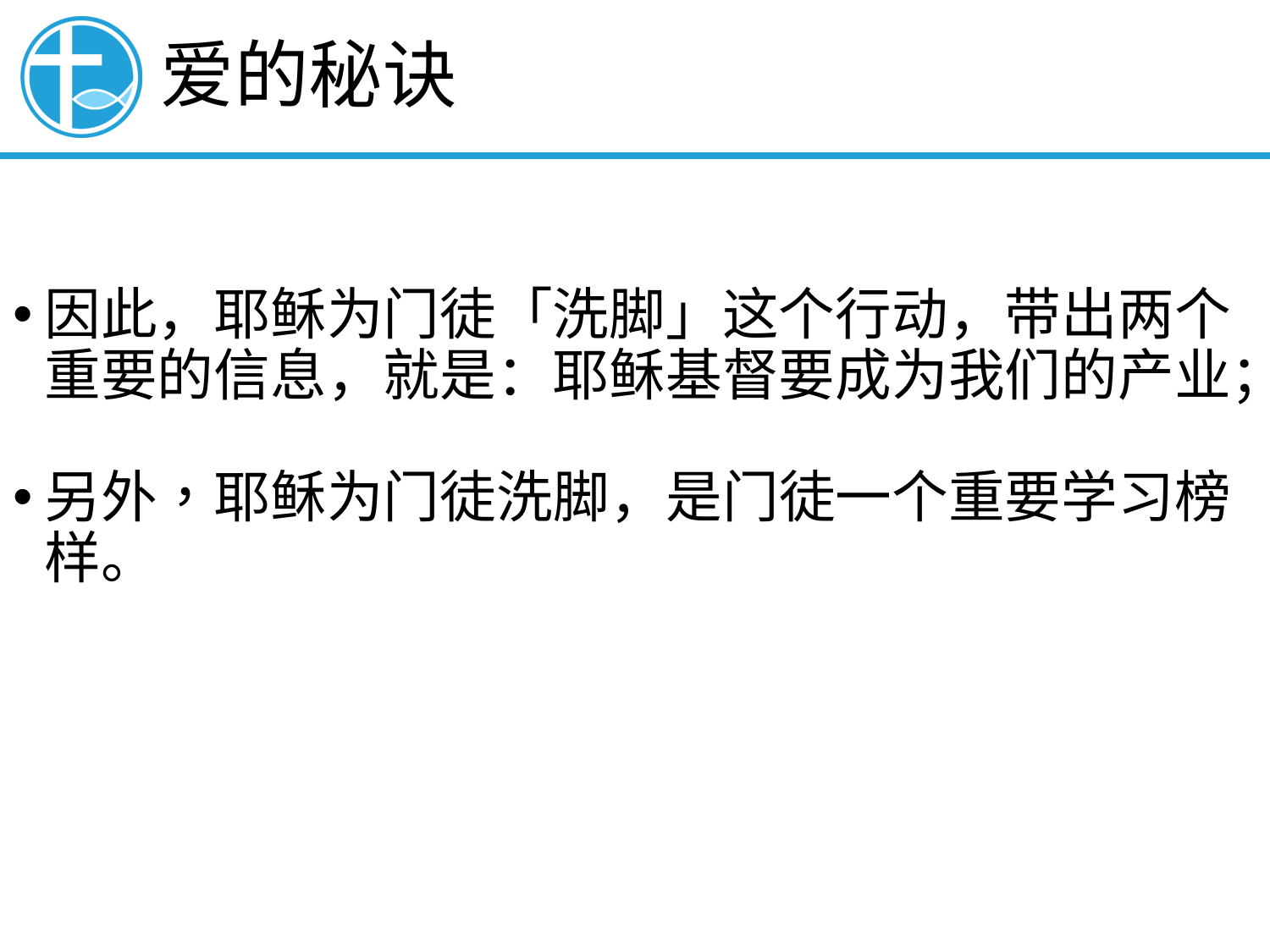

# 爱的秘诀
因此，耶稣为门徒「洗脚」这个行动，带出两个重要的信息，就是：耶稣基督要成为我们的产业；

另外，耶稣为门徒洗脚，是门徒一个重要学习榜样。